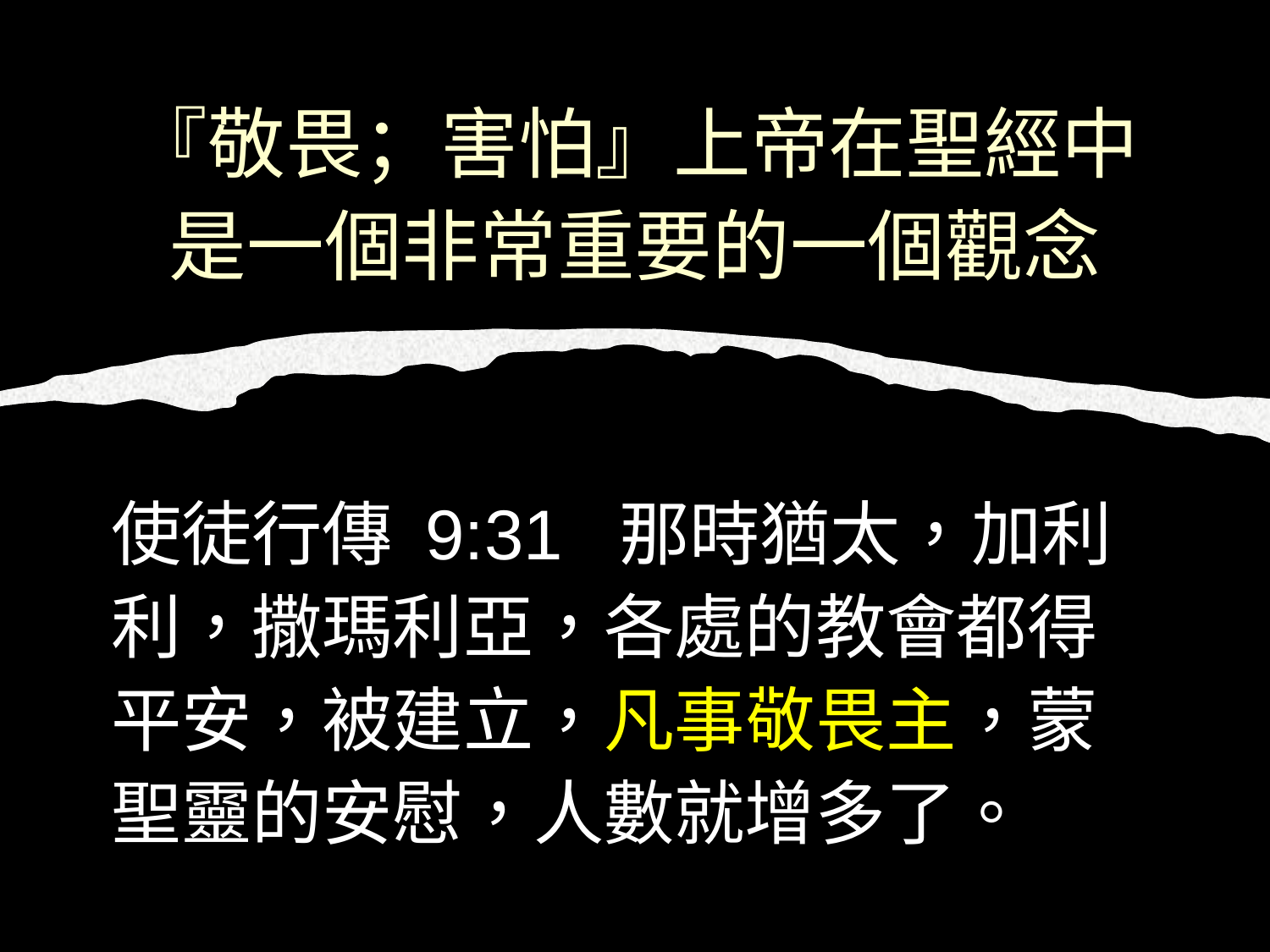

# 『敬畏；害怕』上帝在聖經中是一個非常重要的一個觀念

使徒行傳 9:31 	那時猶太，加利利，撒瑪利亞，各處的教會都得平安，被建立，凡事敬畏主，蒙聖靈的安慰，人數就增多了。